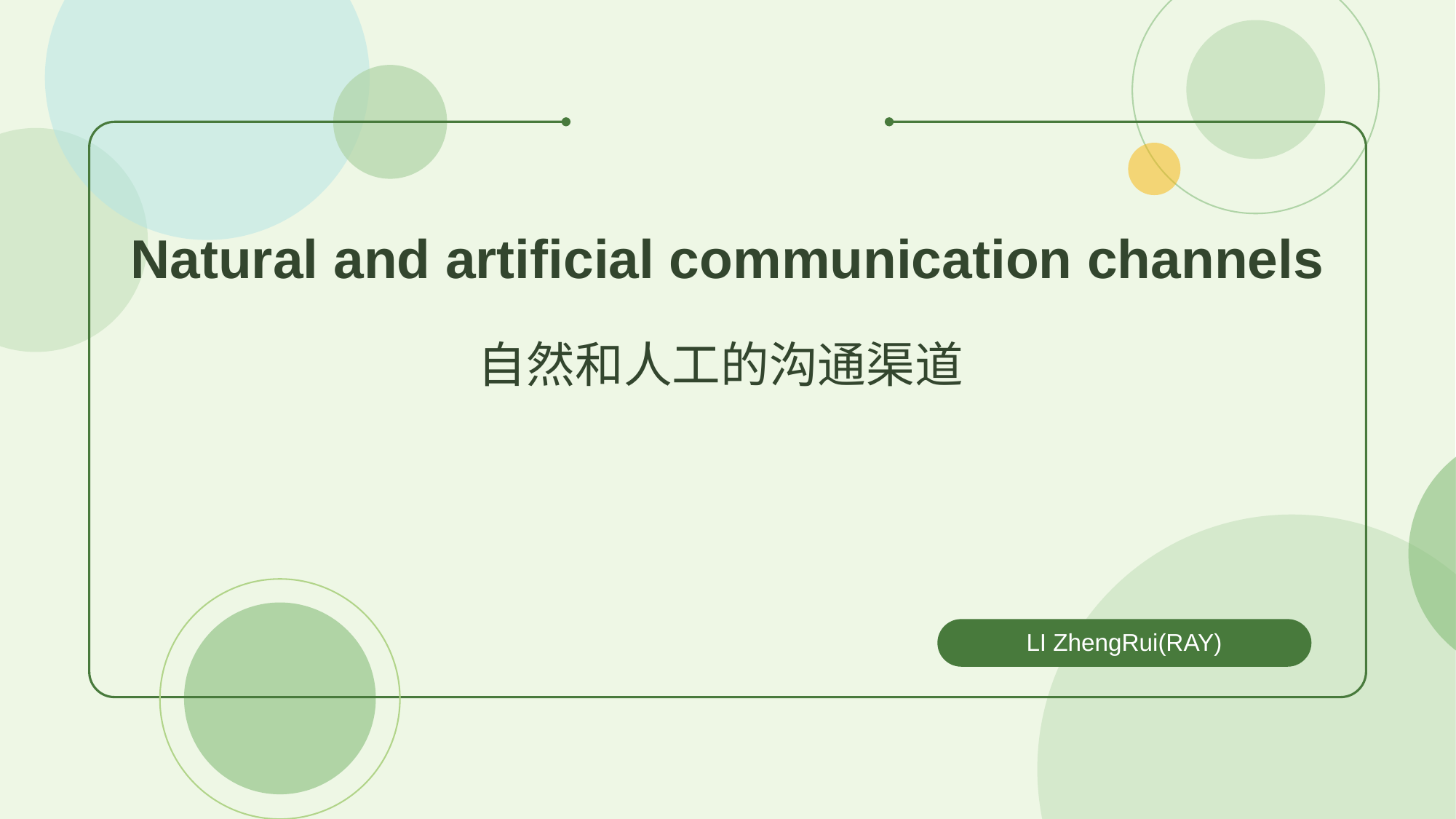

Natural and artificial communication channels
自然和人工的沟通渠道

LI ZhengRui(RAY)